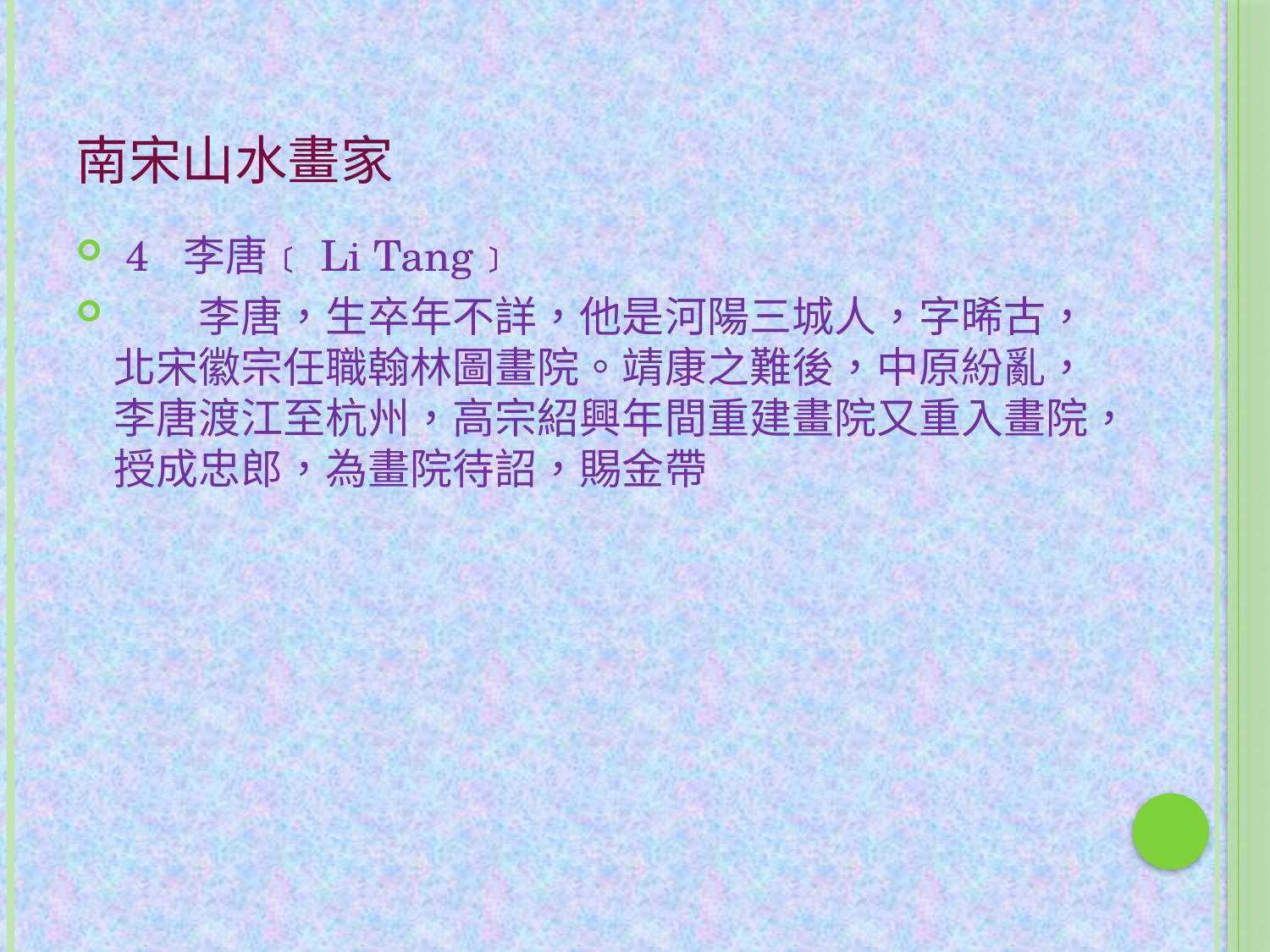

# 南宋山水畫家
 4  李唐﹝Li Tang﹞
　　李唐，生卒年不詳，他是河陽三城人，字晞古，北宋徽宗任職翰林圖畫院。靖康之難後，中原紛亂，李唐渡江至杭州，高宗紹興年間重建畫院又重入畫院，授成忠郎，為畫院待詔，賜金帶